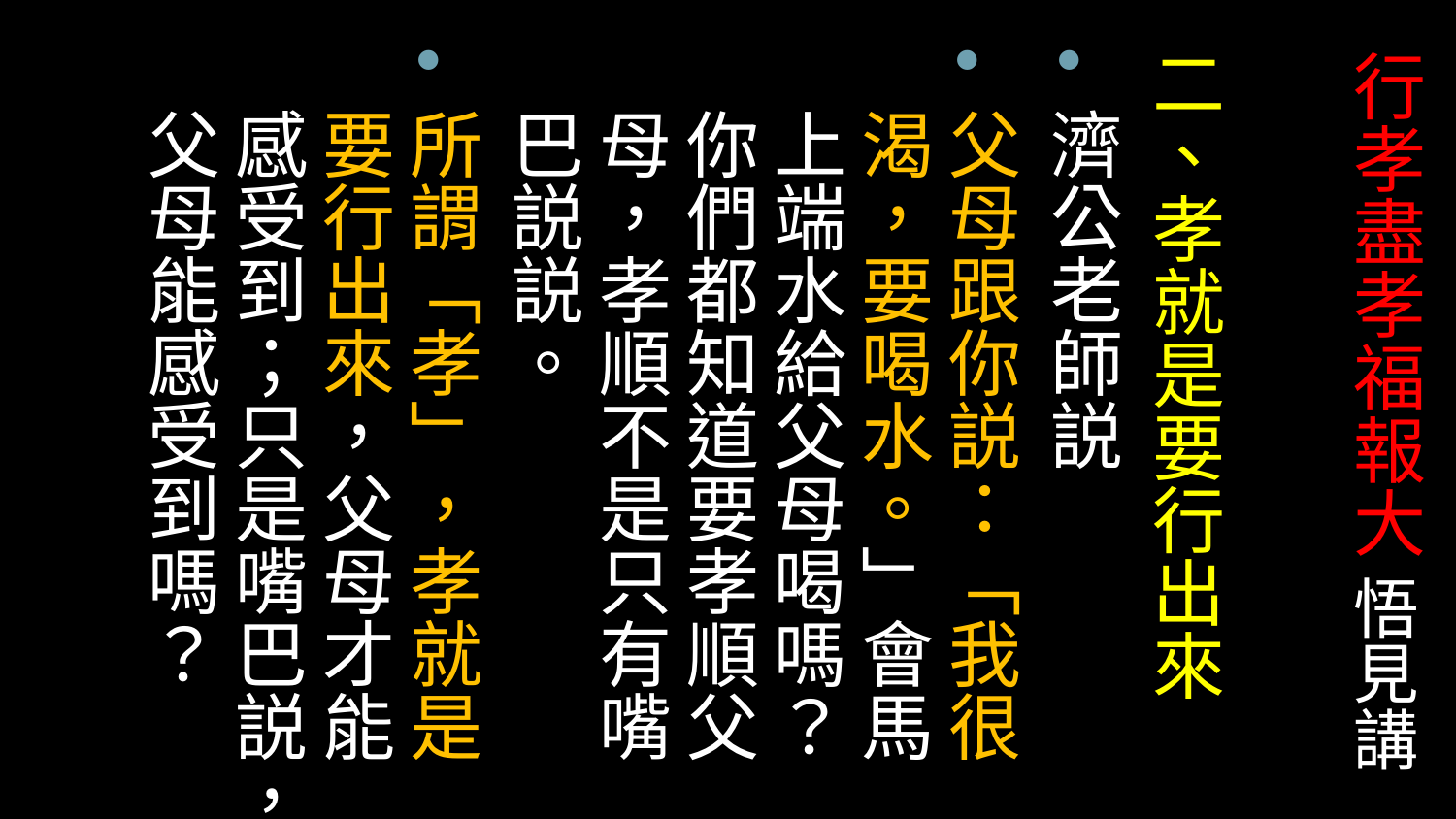

二、孝就是要行出來
濟公老師説
父母跟你説：「我很渴，要喝水。」會馬上端水給父母喝嗎？你們都知道要孝順父母，孝順不是只有嘴巴説説。
所謂「孝」，孝就是要行出來，父母才能感受到；只是嘴巴説，父母能感受到嗎？

# 行孝盡孝福報大 悟見講